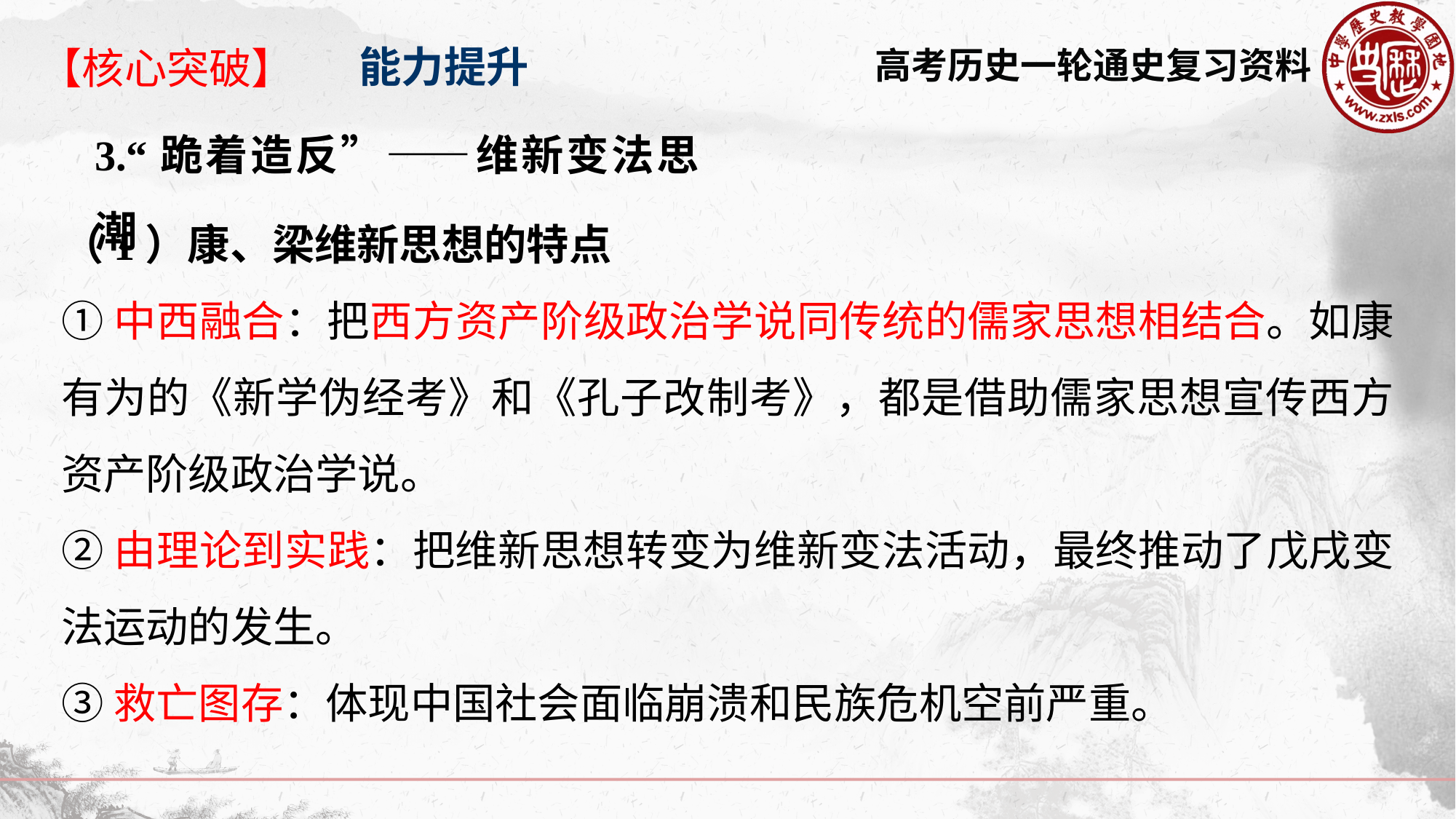

能力提升
【核心突破】
3.“跪着造反”——维新变法思潮
（1）康、梁维新思想的特点
①中西融合：把西方资产阶级政治学说同传统的儒家思想相结合。如康有为的《新学伪经考》和《孔子改制考》，都是借助儒家思想宣传西方资产阶级政治学说。
②由理论到实践：把维新思想转变为维新变法活动，最终推动了戊戌变法运动的发生。
③救亡图存：体现中国社会面临崩溃和民族危机空前严重。